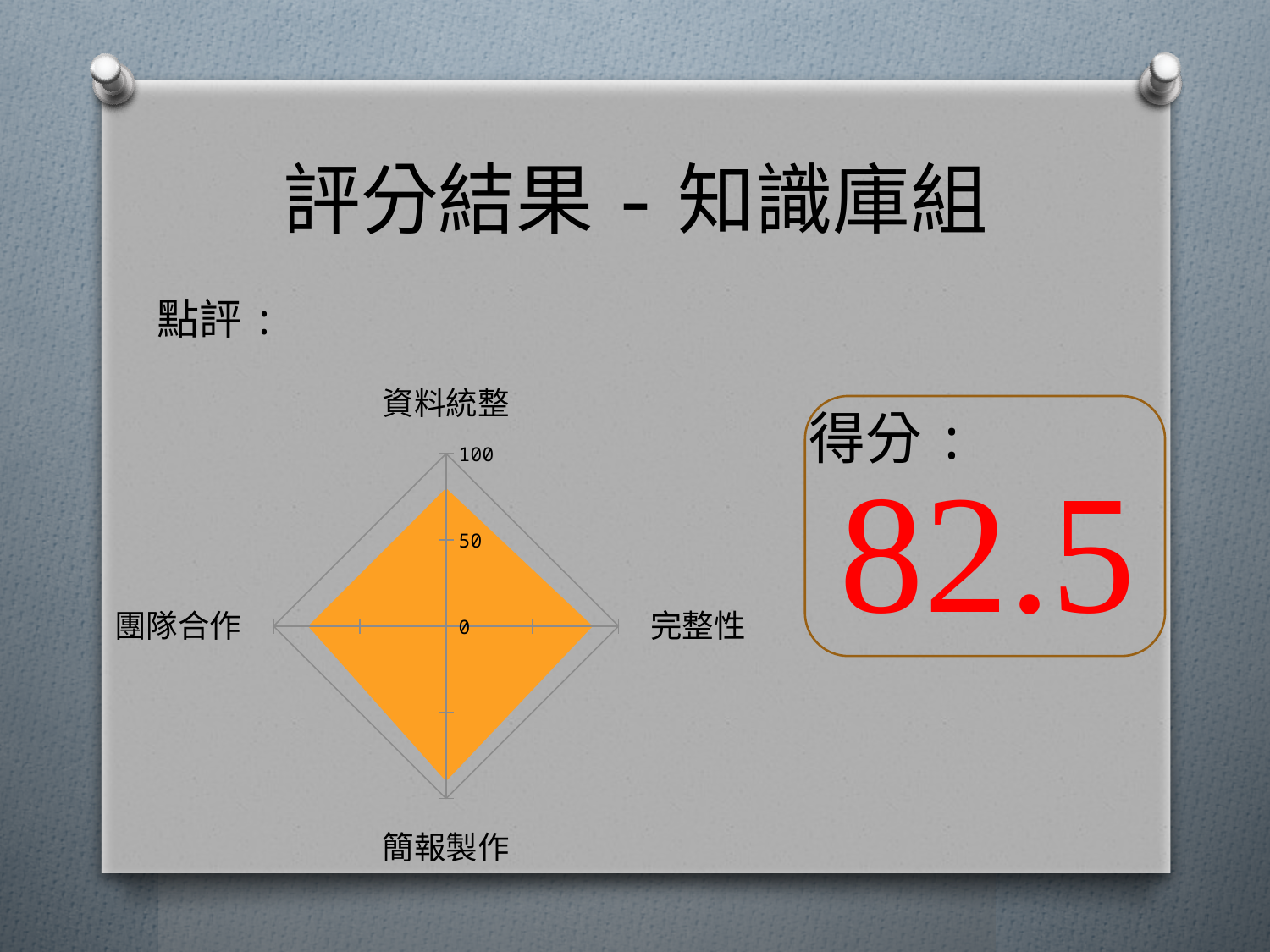

# 評分結果-知識庫組
點評:

### Chart

| Category | 欄1 |
|---|---|
| 資料統整 | 80.0 |
| 完整性 | 85.0 |
| 簡報製作 | 90.0 |
| 團隊合作 | 80.0 |
得分:

82.5